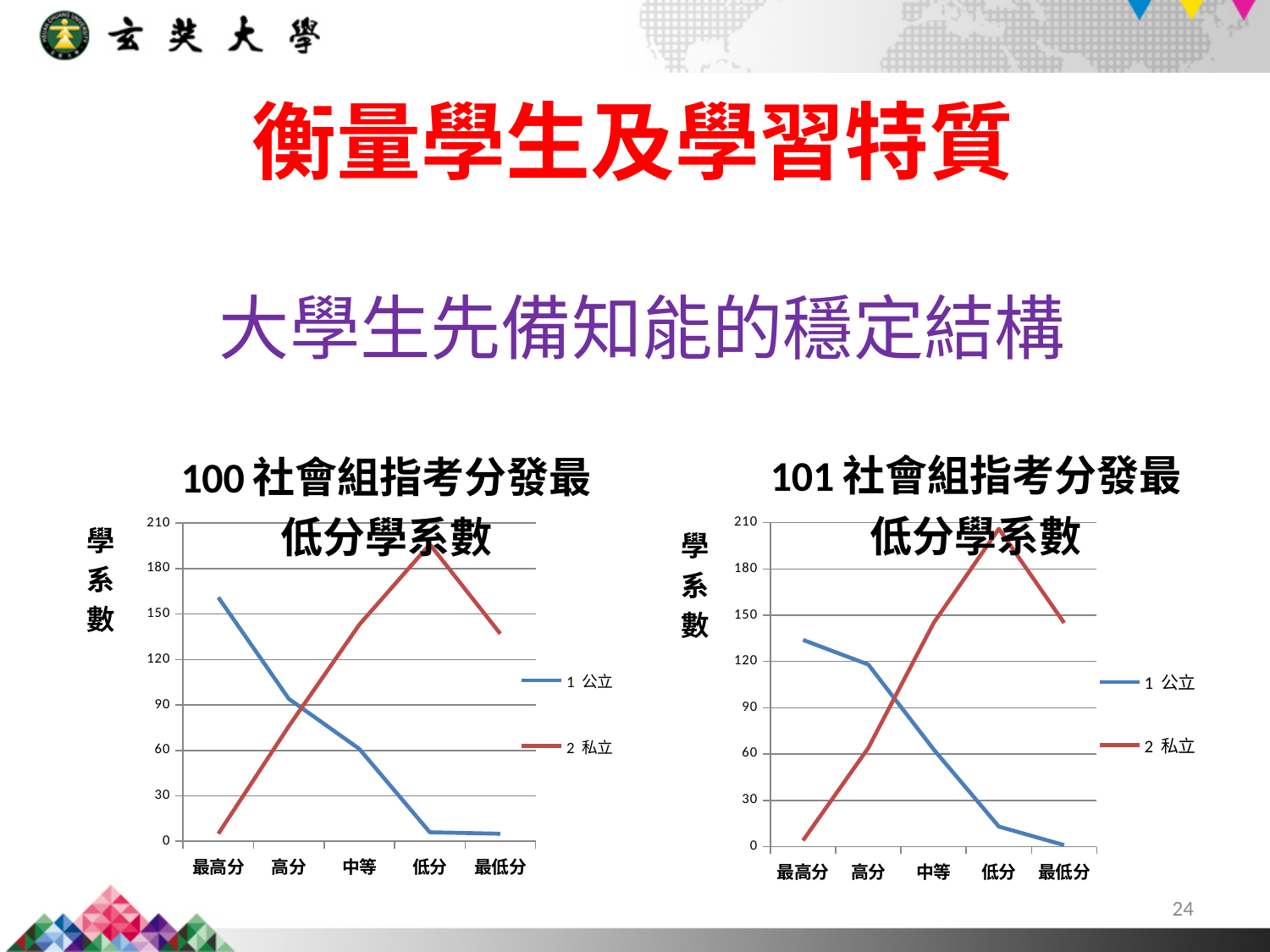

衡量學生及學習特質
大學生先備知能的穩定結構

### Chart: 100社會組指考分發最低分學系數

| Category | 1 公立 | 2 私立 |
|---|---|---|
| 最高分 | 161.0 | 5.0 |
| 高分 | 94.0 | 76.0 |
| 中等 | 61.0 | 143.0 |
| 低分 | 6.0 | 196.0 |
| 最低分 | 5.0 | 137.0 |

### Chart: 101社會組指考分發最低分學系數

| Category | 1 公立 | 2 私立 |
|---|---|---|
| 最高分 | 134.0 | 4.0 |
| 高分 | 118.0 | 64.0 |
| 中等 | 63.0 | 145.0 |
| 低分 | 13.0 | 206.0 |
| 最低分 | 1.0 | 145.0 |
24